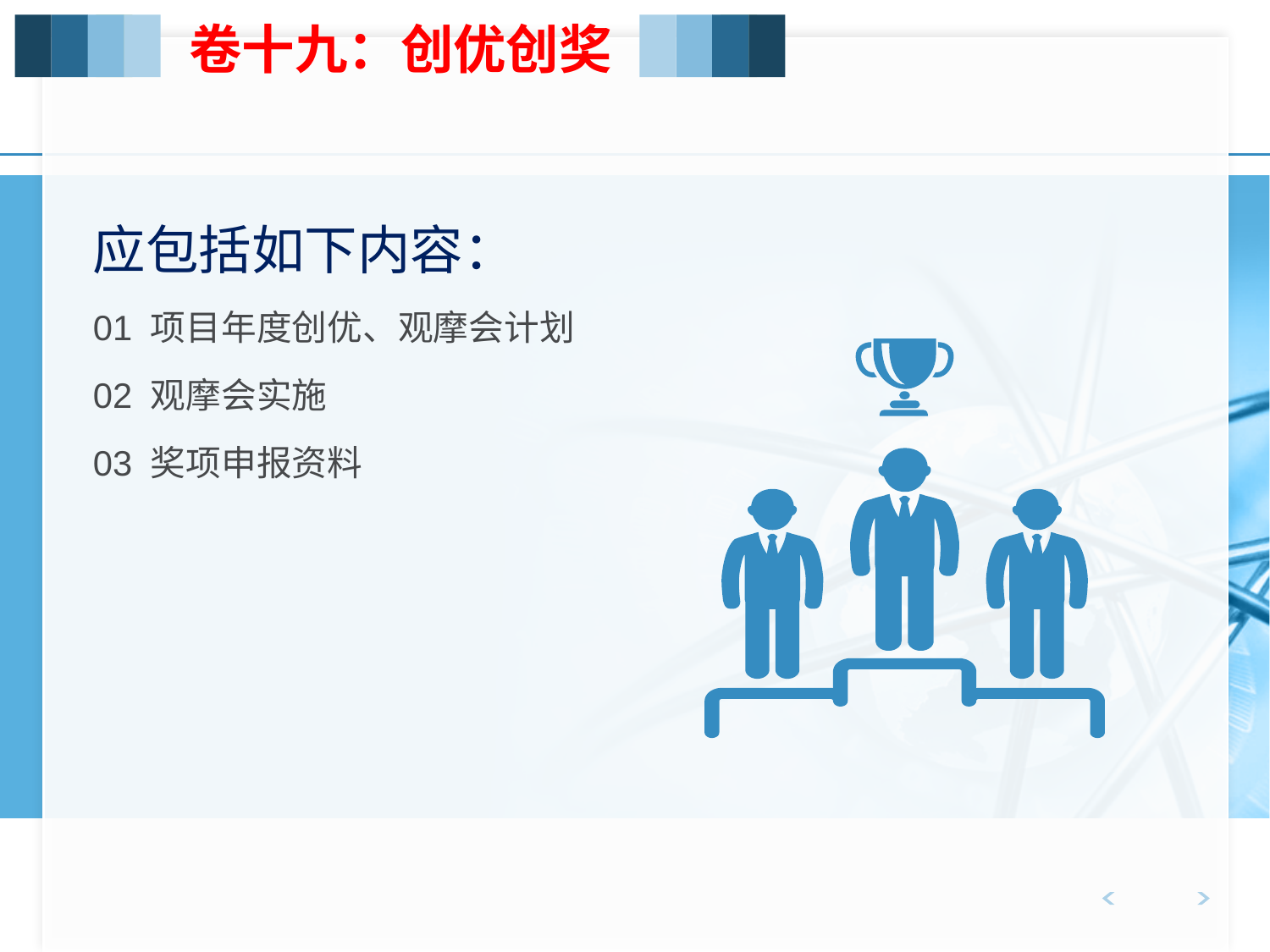

卷十九：创优创奖

应包括如下内容：
01 项目年度创优、观摩会计划
02 观摩会实施
03 奖项申报资料